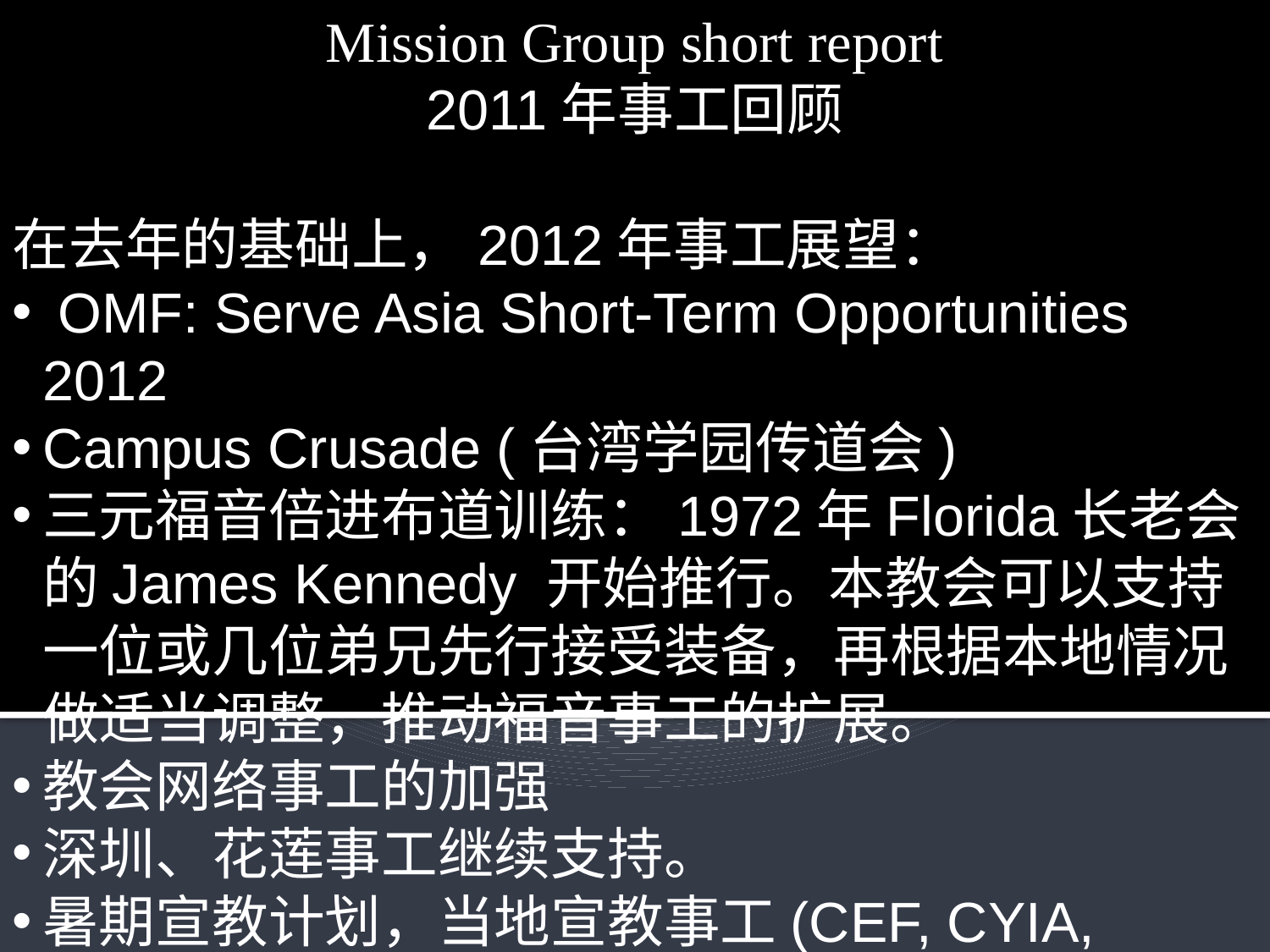

Mission Group short report
2011年事工回顾

在去年的基础上，2012年事工展望：
 OMF: Serve Asia Short-Term Opportunities 2012
Campus Crusade (台湾学园传道会)
三元福音倍进布道训练：1972年Florida长老会的James Kennedy 开始推行。本教会可以支持一位或几位弟兄先行接受装备，再根据本地情况做适当调整，推动福音事工的扩展。
教会网络事工的加强
深圳、花莲事工继续支持。
暑期宣教计划，当地宣教事工(CEF, CYIA, etc.)。